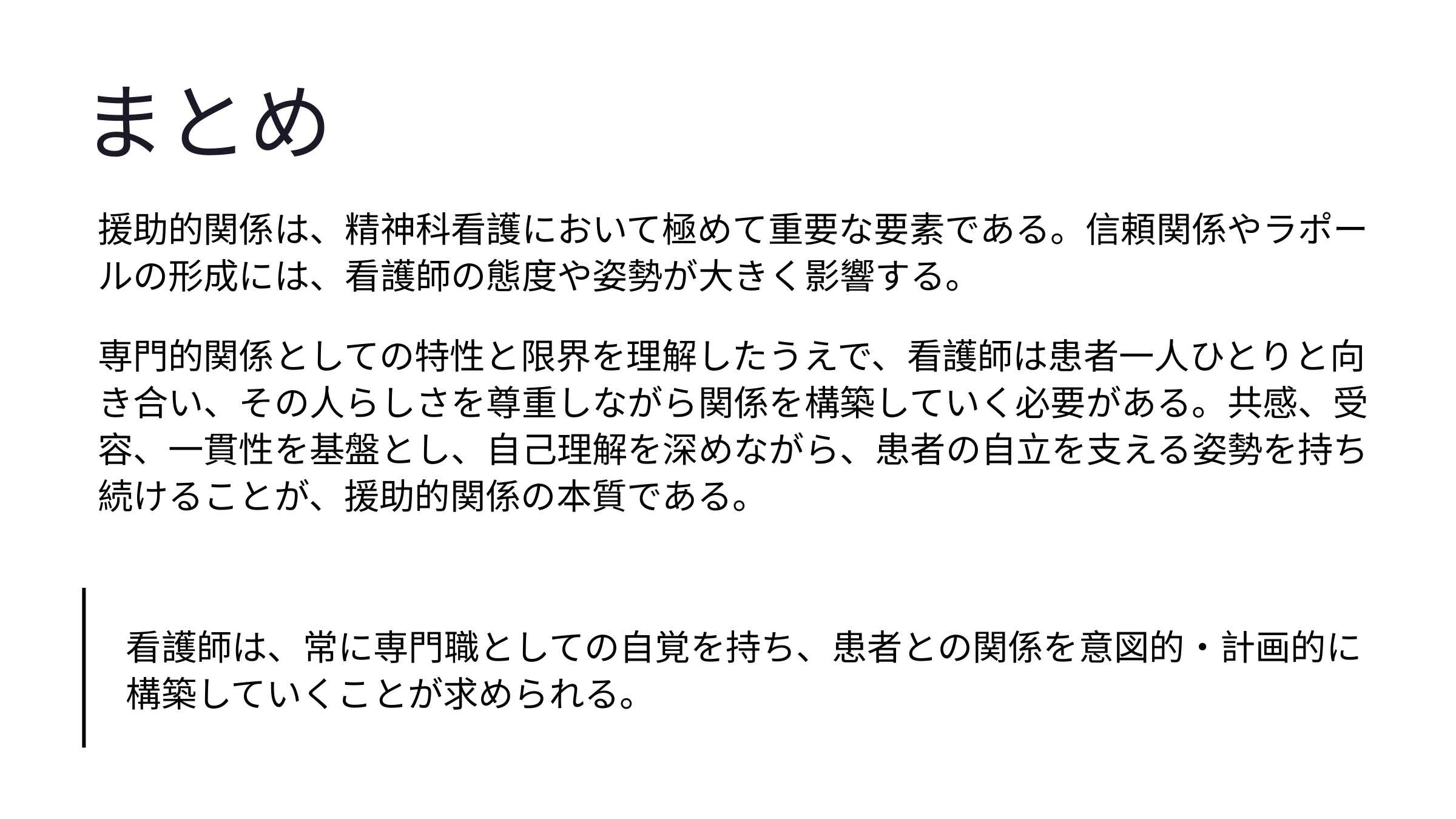

まとめ
援助的関係は、精神科看護において極めて重要な要素である。信頼関係やラポールの形成には、看護師の態度や姿勢が大きく影響する。
専門的関係としての特性と限界を理解したうえで、看護師は患者一人ひとりと向き合い、その人らしさを尊重しながら関係を構築していく必要がある。共感、受容、一貫性を基盤とし、自己理解を深めながら、患者の自立を支える姿勢を持ち続けることが、援助的関係の本質である。

看護師は、常に専門職としての自覚を持ち、患者との関係を意図的・計画的に構築していくことが求められる。